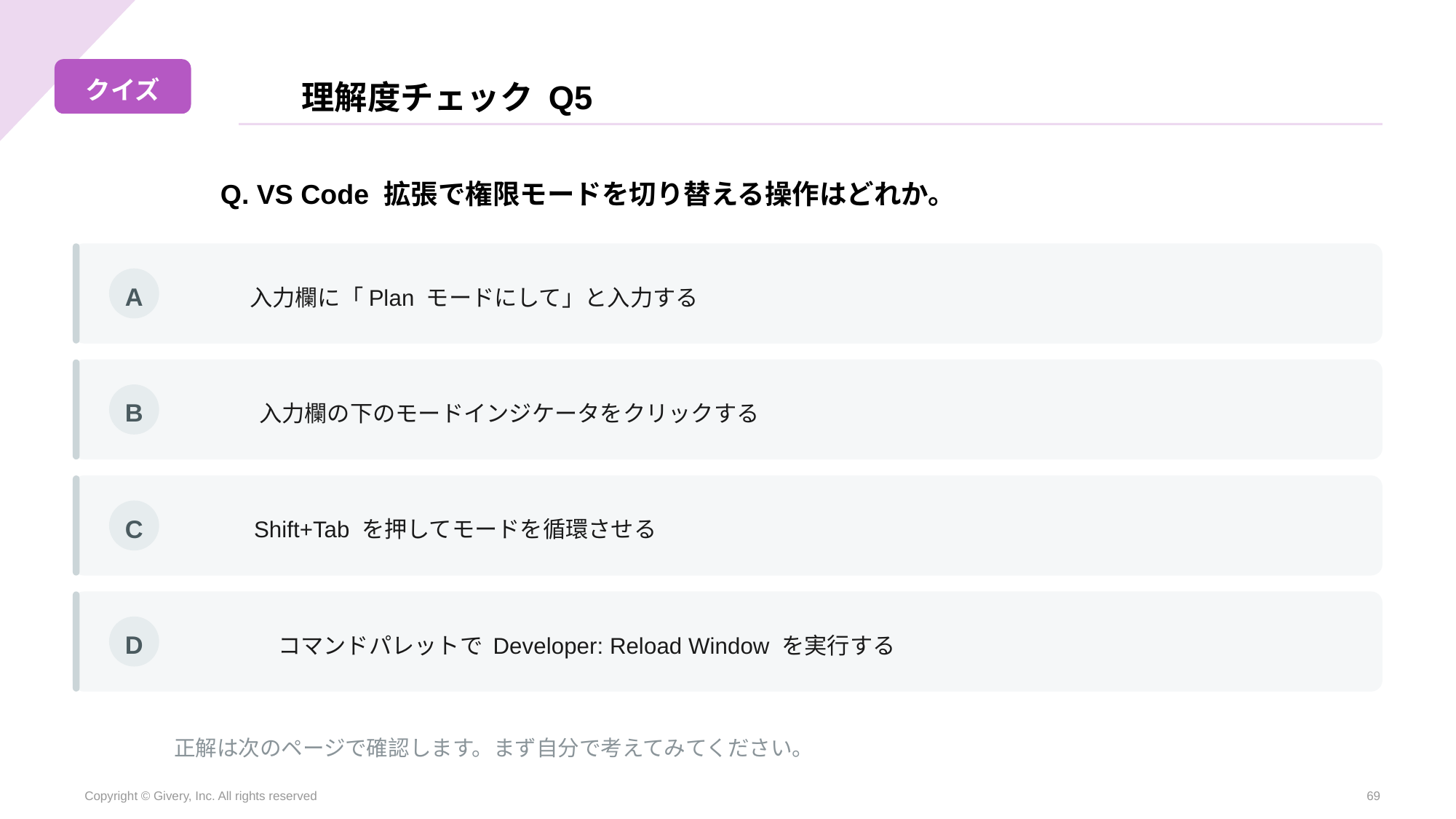

クイズ
理解度チェック Q5

Q. VS Code 拡張で権限モードを切り替える操作はどれか。

A
入力欄に「Plan モードにして」と入力する

B
入力欄の下のモードインジケータをクリックする

C
Shift+Tab を押してモードを循環させる

D
コマンドパレットで Developer: Reload Window を実行する
正解は次のページで確認します。まず自分で考えてみてください。
Copyright © Givery, Inc. All rights reserved
69